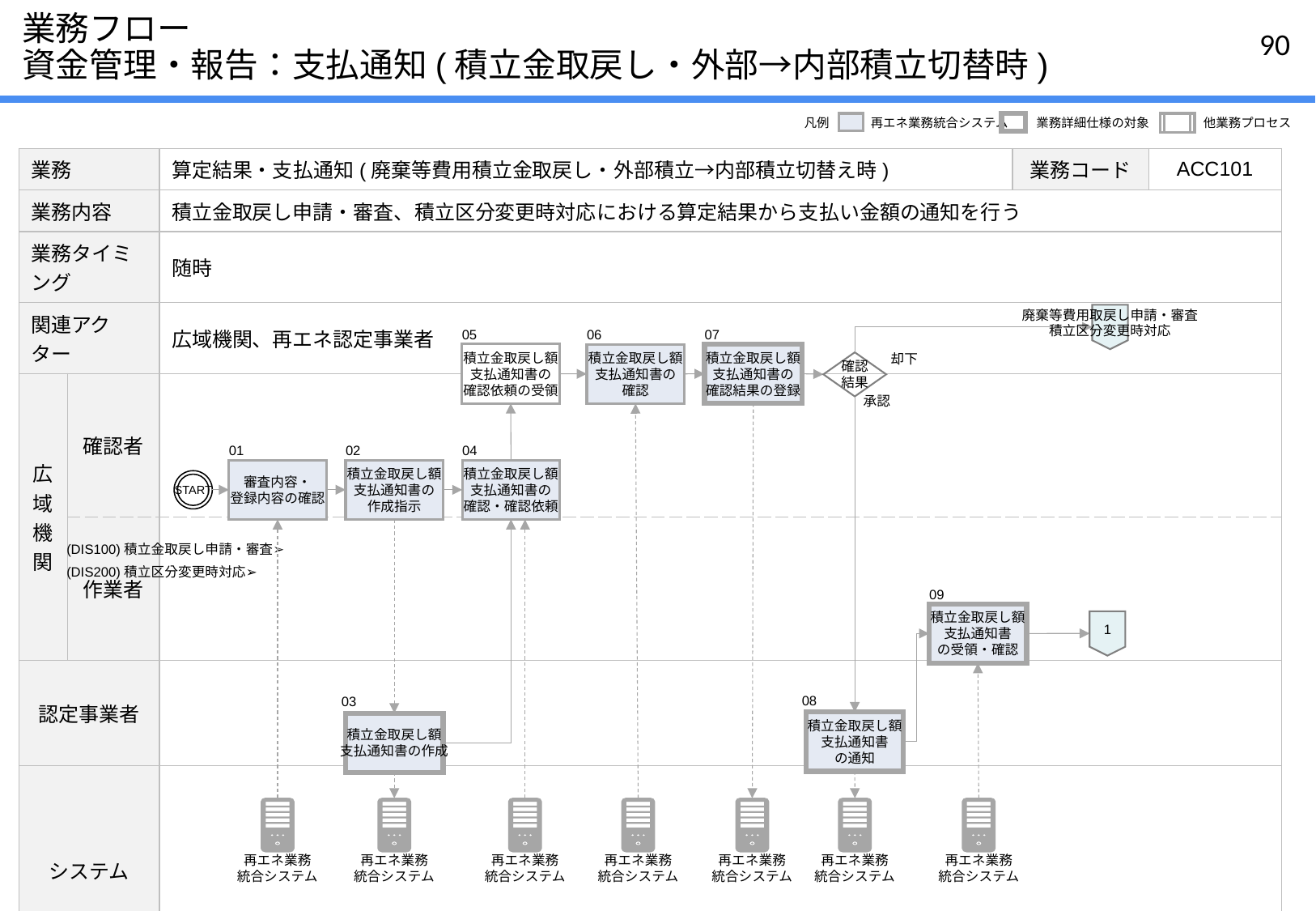

# 業務フロー 資金管理・報告：支払通知(積立金取戻し・外部→内部積立切替時)
凡例
再エネ業務統合システム
業務詳細仕様の対象
他業務プロセス

| 業務 |  | 算定結果・支払通知(廃棄等費用積立金取戻し・外部積立→内部積立切替え時) | 業務コード | ACC101 |
| --- | --- | --- | --- | --- |
| 業務内容 |  | 積立金取戻し申請・審査、積立区分変更時対応における算定結果から支払い金額の通知を行う |  |  |
| 業務タイミング |  | 随時 |  |  |
| 関連アクター |  | 広域機関、再エネ認定事業者 |  |  |
| 広域機関 | 確認者 |  |  |  |
|  | 作業者 |  |  |  |
| 認定事業者 |  |  |  |  |
| システム |  |  |  |  |
廃棄等費用取戻し申請・審査
積立区分変更時対応
07
積立金取戻し額
支払通知書の
確認結果の登録
05
積立金取戻し額
支払通知書の
確認依頼の受領
06
積立金取戻し額
支払通知書の
確認
却下
確認
結果
承認
01
審査内容・
登録内容の確認
02
積立金取戻し額
支払通知書の
作成指示
04
積立金取戻し額
支払通知書の
確認・確認依頼
START
(DIS100)積立金取戻し申請・審査➢
(DIS200)積立区分変更時対応➢
09
積立金取戻し額
支払通知書
の受領・確認
1
08
積立金取戻し額
支払通知書
の通知
03
積立金取戻し額
支払通知書の作成

再エネ業務
統合システム
再エネ業務
統合システム
再エネ業務
統合システム
再エネ業務
統合システム
再エネ業務
統合システム
再エネ業務
統合システム
再エネ業務
統合システム